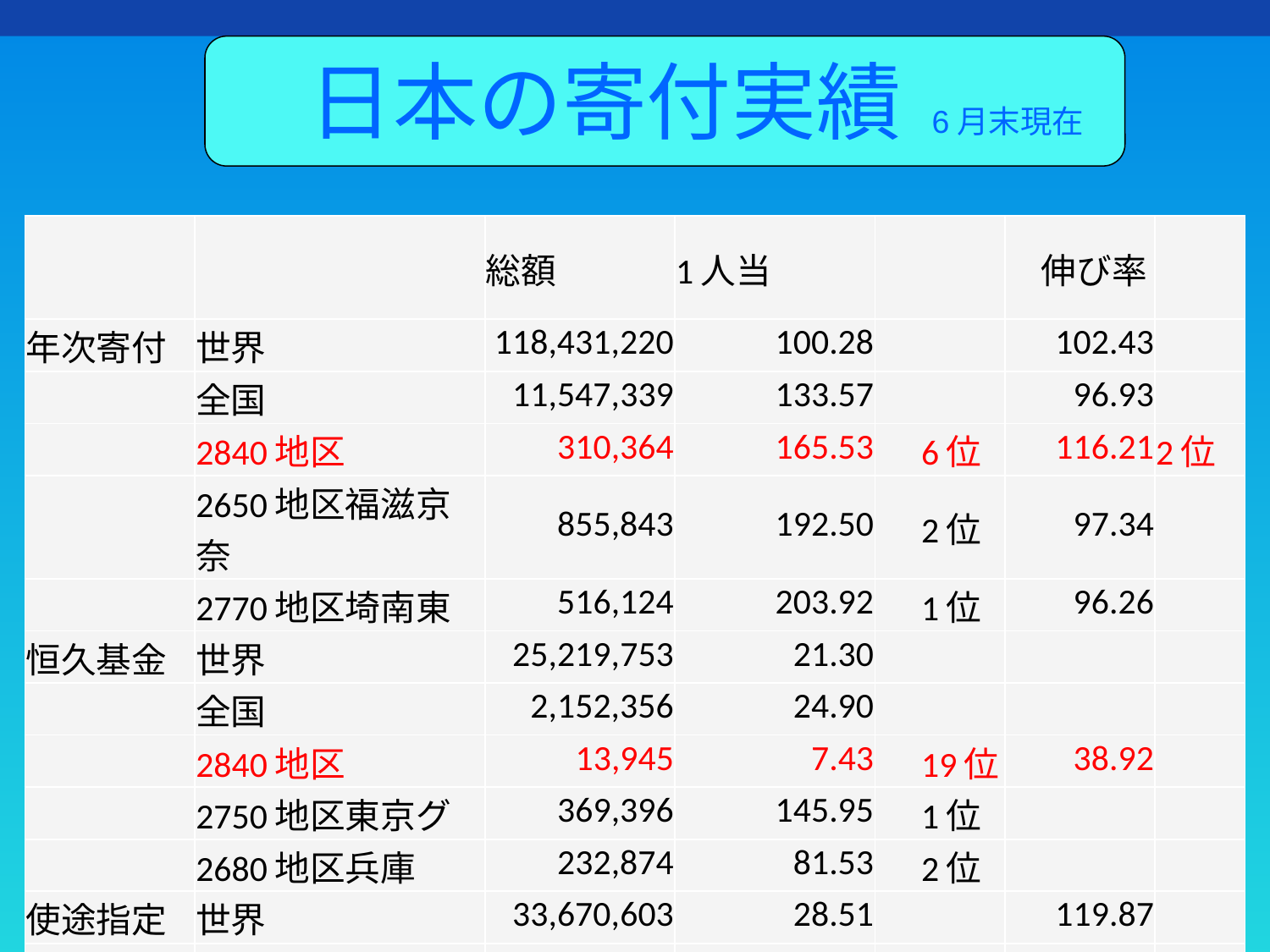

日本の寄付実績　6月末現在

|  |  | 総額 | 1人当 |  | 伸び率 |  |
| --- | --- | --- | --- | --- | --- | --- |
| 年次寄付 | 世界 | 118,431,220 | 100.28 |  | 102.43 |  |
|  | 全国 | 11,547,339 | 133.57 |  | 96.93 |  |
|  | 2840地区 | 310,364 | 165.53 | 6位 | 116.21 | 2位 |
|  | 2650地区福滋京奈 | 855,843 | 192.50 | 2位 | 97.34 |  |
|  | 2770地区埼南東 | 516,124 | 203.92 | 1位 | 96.26 |  |
| 恒久基金 | 世界 | 25,219,753 | 21.30 |  |  |  |
|  | 全国 | 2,152,356 | 24.90 |  |  |  |
|  | 2840地区 | 13,945 | 7.43 | 19位 | 38.92 |  |
|  | 2750地区東京グ | 369,396 | 145.95 | 1位 |  |  |
|  | 2680地区兵庫 | 232,874 | 81.53 | 2位 |  |  |
| 使途指定 | 世界 | 33,670,603 | 28.51 |  | 119.87 |  |
| ポリオ | 全国 | 1,346,853 | 15.58 |  | 124.42 |  |
|  | 2840地区 | 26,014 | 13.87 |  | 65.85 |  |
|  | 2770地区 | 145,841 | 57.62 |  |  |  |
7